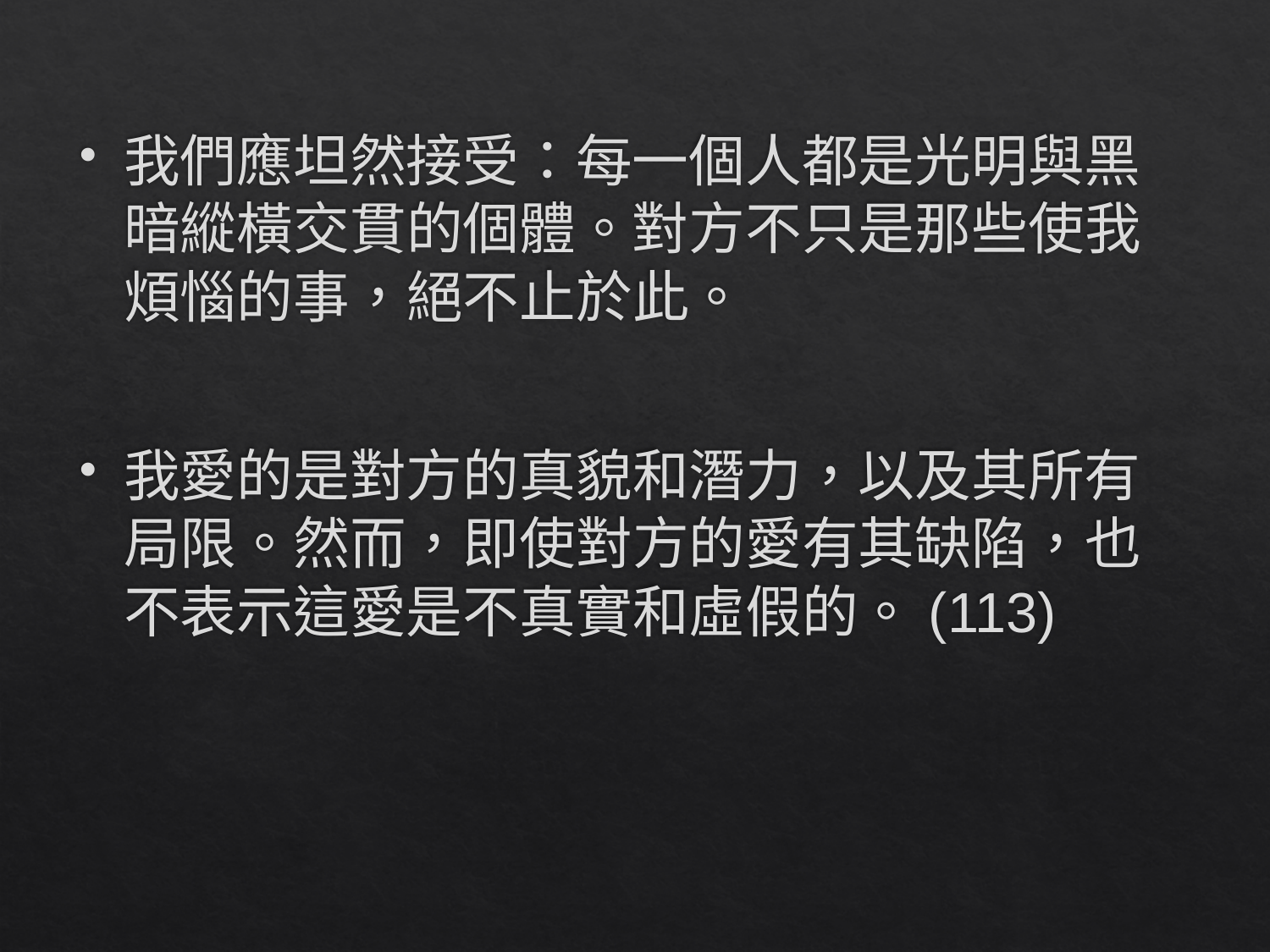

我們應坦然接受：每一個人都是光明與黑暗縱橫交貫的個體。對方不只是那些使我煩惱的事，絕不止於此。

我愛的是對方的真貌和潛力，以及其所有局限。然而，即使對方的愛有其缺陷，也不表示這愛是不真實和虛假的。(113)